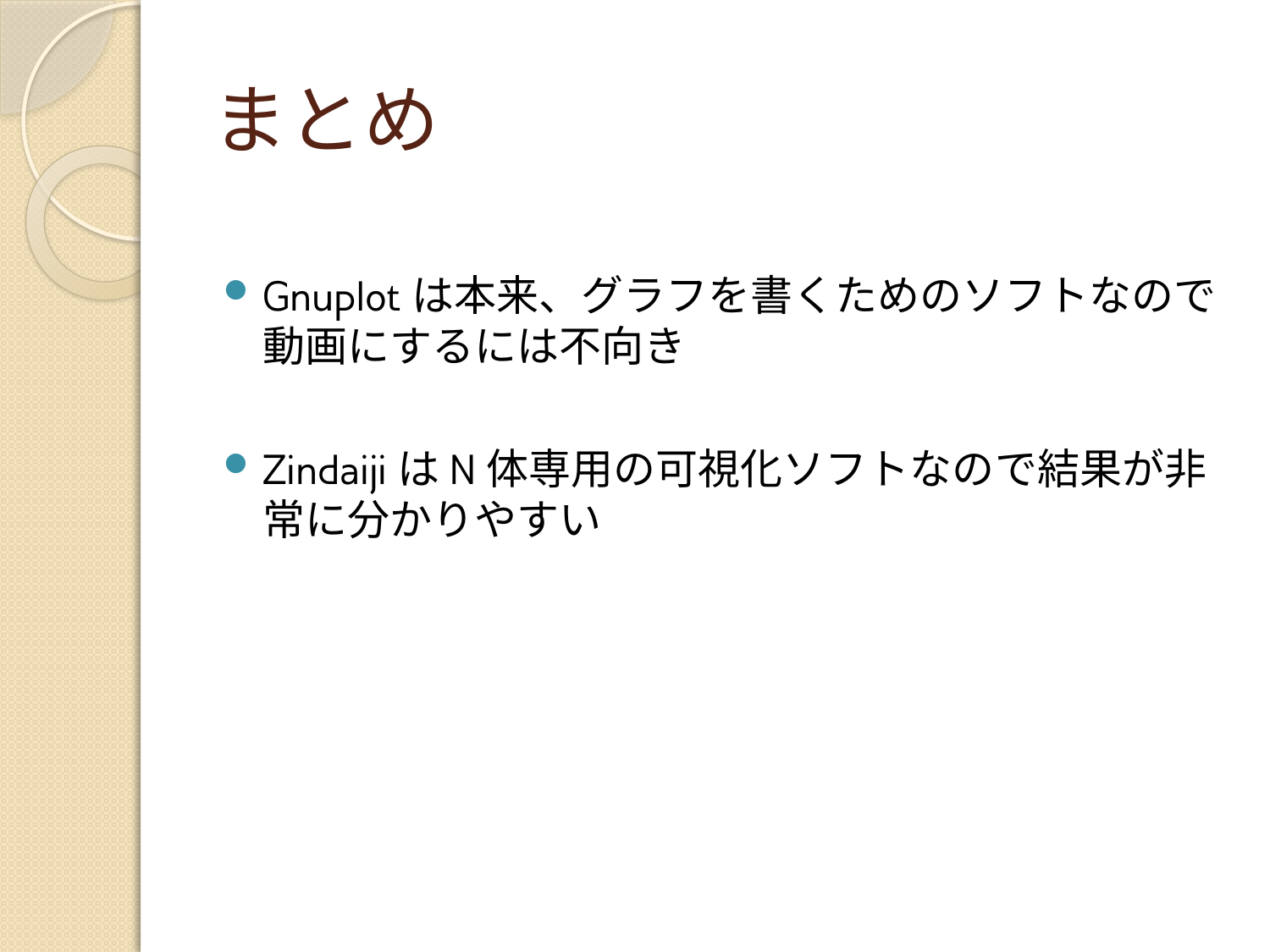

# まとめ

Gnuplotは本来、グラフを書くためのソフトなので動画にするには不向き

ZindaijiはN体専用の可視化ソフトなので結果が非常に分かりやすい